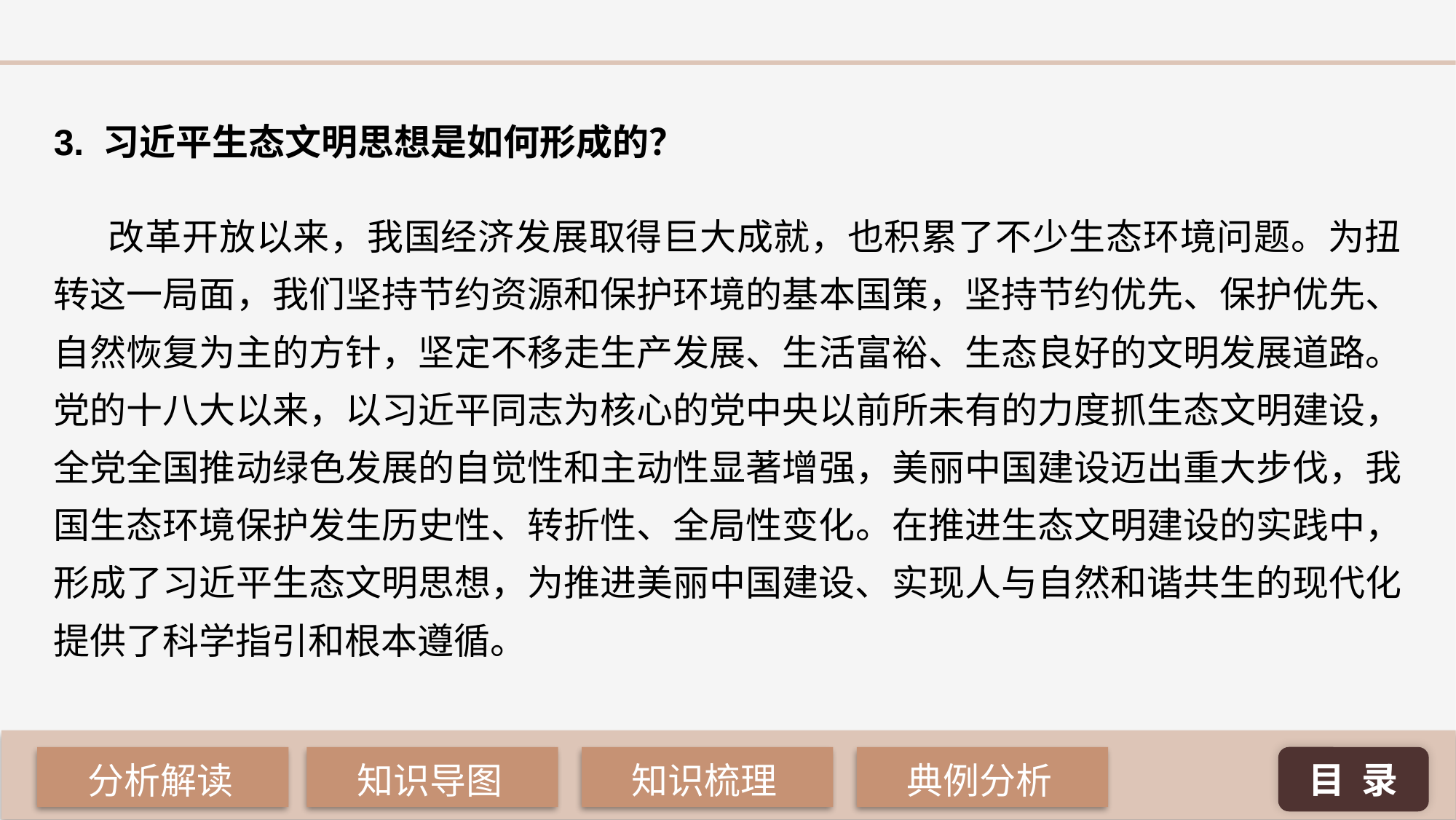

3. 习近平生态文明思想是如何形成的？
改革开放以来，我国经济发展取得巨大成就，也积累了不少生态环境问题。为扭转这一局面，我们坚持节约资源和保护环境的基本国策，坚持节约优先、保护优先、自然恢复为主的方针，坚定不移走生产发展、生活富裕、生态良好的文明发展道路。党的十八大以来，以习近平同志为核心的党中央以前所未有的力度抓生态文明建设，全党全国推动绿色发展的自觉性和主动性显著增强，美丽中国建设迈出重大步伐，我国生态环境保护发生历史性、转折性、全局性变化。在推进生态文明建设的实践中，形成了习近平生态文明思想，为推进美丽中国建设、实现人与自然和谐共生的现代化提供了科学指引和根本遵循。